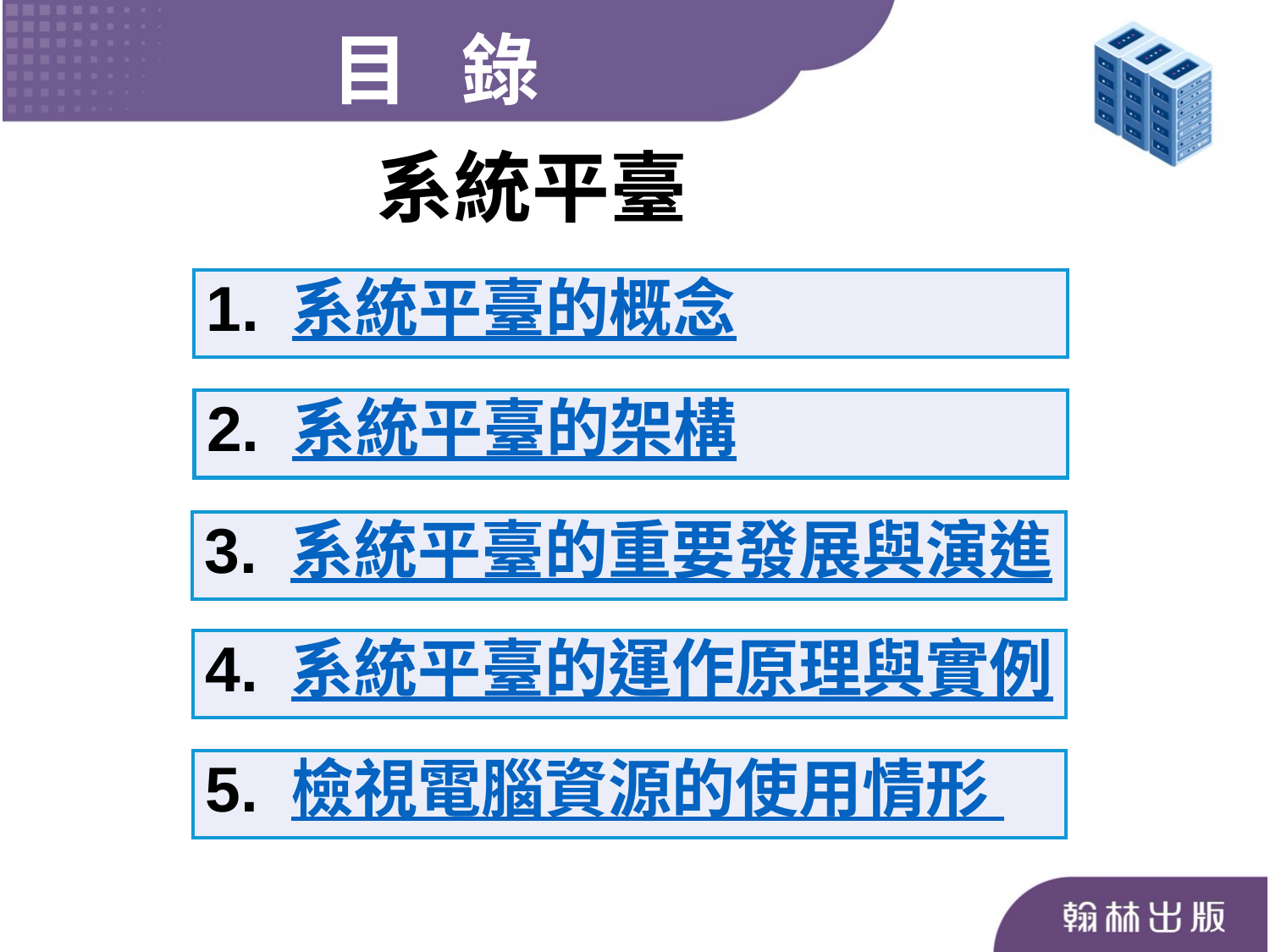

目   錄
系統平臺
1. 系統平臺的概念
2. 系統平臺的架構
3. 系統平臺的重要發展與演進
4. 系統平臺的運作原理與實例
5. 檢視電腦資源的使用情形